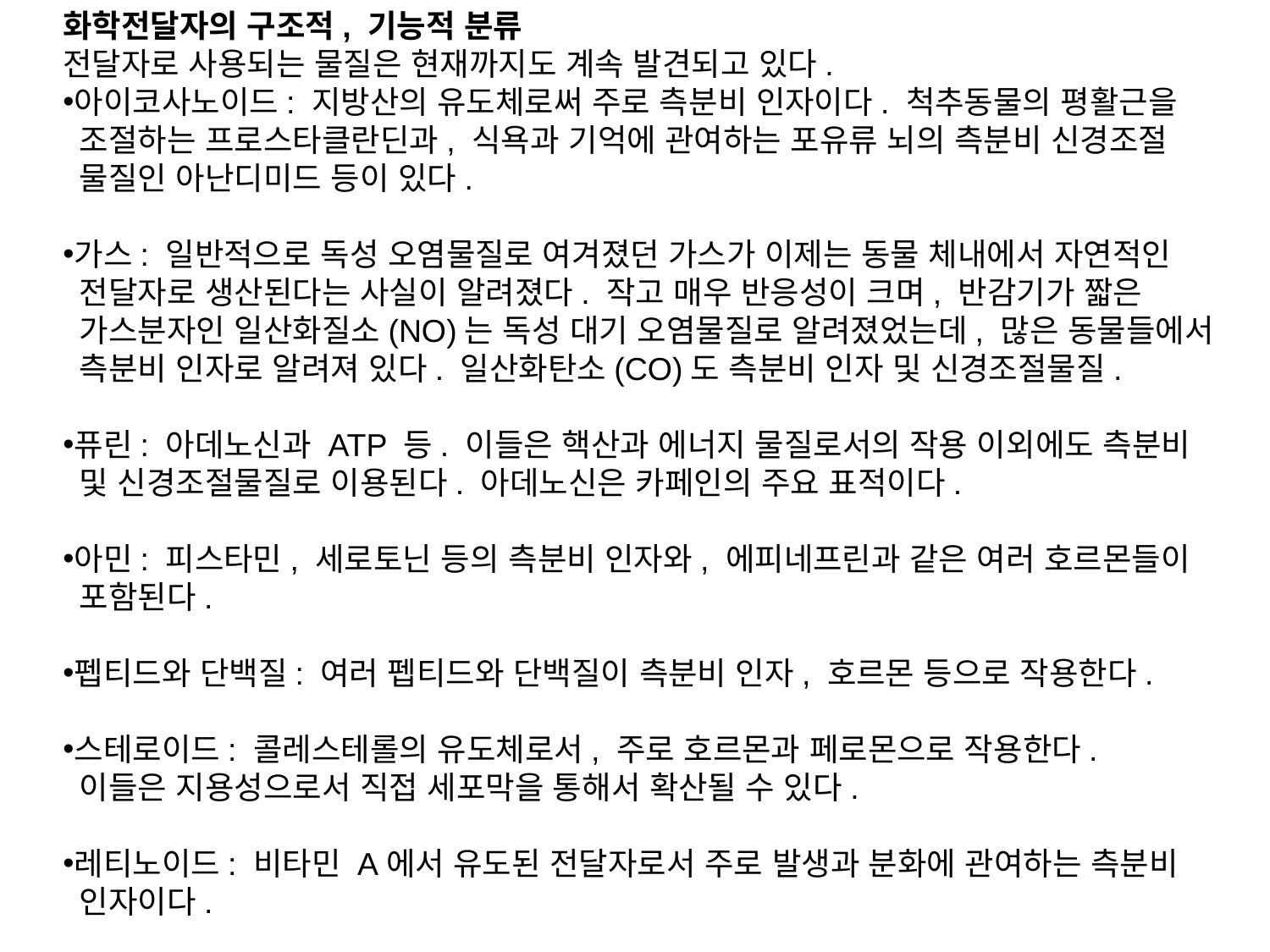

화학전달자의 구조적, 기능적 분류
전달자로 사용되는 물질은 현재까지도 계속 발견되고 있다.
아이코사노이드: 지방산의 유도체로써 주로 측분비 인자이다. 척추동물의 평활근을
 조절하는 프로스타클란딘과, 식욕과 기억에 관여하는 포유류 뇌의 측분비 신경조절
 물질인 아난디미드 등이 있다.

가스: 일반적으로 독성 오염물질로 여겨졌던 가스가 이제는 동물 체내에서 자연적인
 전달자로 생산된다는 사실이 알려졌다. 작고 매우 반응성이 크며, 반감기가 짧은
 가스분자인 일산화질소(NO)는 독성 대기 오염물질로 알려졌었는데, 많은 동물들에서
 측분비 인자로 알려져 있다. 일산화탄소(CO)도 측분비 인자 및 신경조절물질.

퓨린: 아데노신과 ATP 등. 이들은 핵산과 에너지 물질로서의 작용 이외에도 측분비
 및 신경조절물질로 이용된다. 아데노신은 카페인의 주요 표적이다.

아민: 피스타민, 세로토닌 등의 측분비 인자와, 에피네프린과 같은 여러 호르몬들이
 포함된다.

펩티드와 단백질: 여러 펩티드와 단백질이 측분비 인자, 호르몬 등으로 작용한다.

스테로이드: 콜레스테롤의 유도체로서, 주로 호르몬과 페로몬으로 작용한다.
 이들은 지용성으로서 직접 세포막을 통해서 확산될 수 있다.

레티노이드: 비타민 A에서 유도된 전달자로서 주로 발생과 분화에 관여하는 측분비
 인자이다.